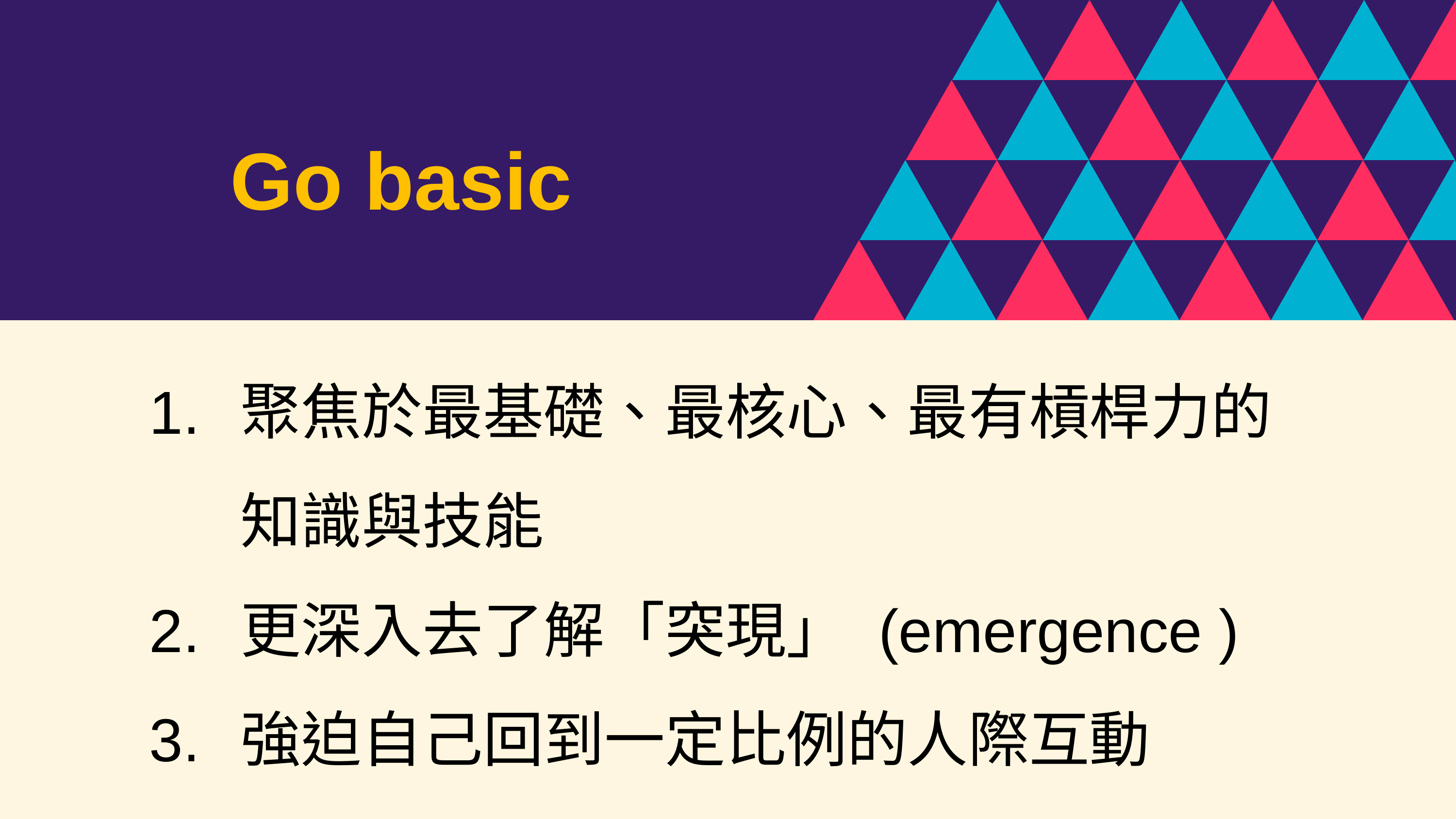

Go basic
聚焦於最基礎、最核心、最有槓桿力的知識與技能
更深入去了解「突現」 (emergence )
強迫自己回到一定比例的人際互動